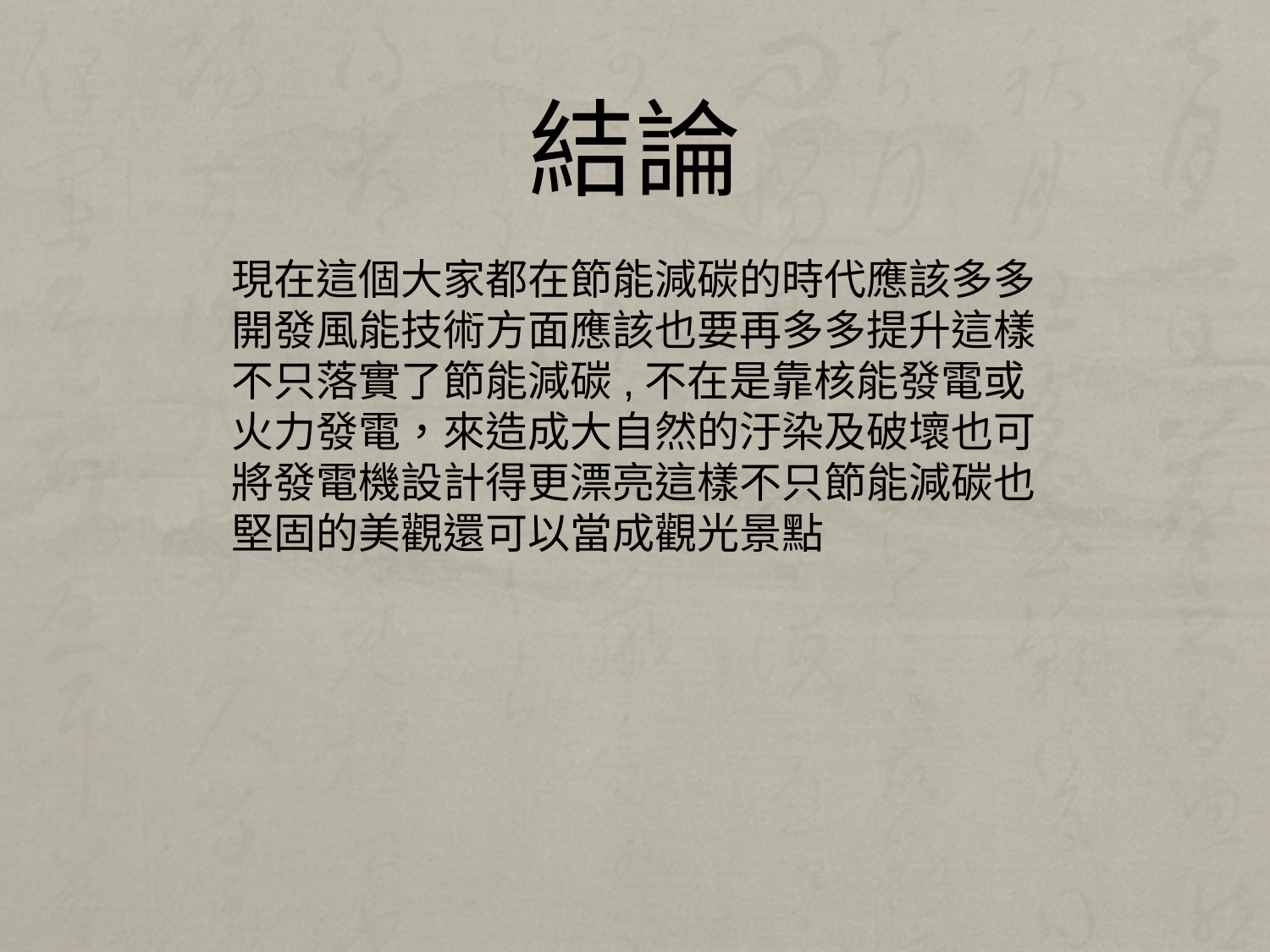

# 結論
現在這個大家都在節能減碳的時代應該多多
開發風能技術方面應該也要再多多提升這樣
不只落實了節能減碳,不在是靠核能發電或
火力發電，來造成大自然的汙染及破壞也可
將發電機設計得更漂亮這樣不只節能減碳也
堅固的美觀還可以當成觀光景點